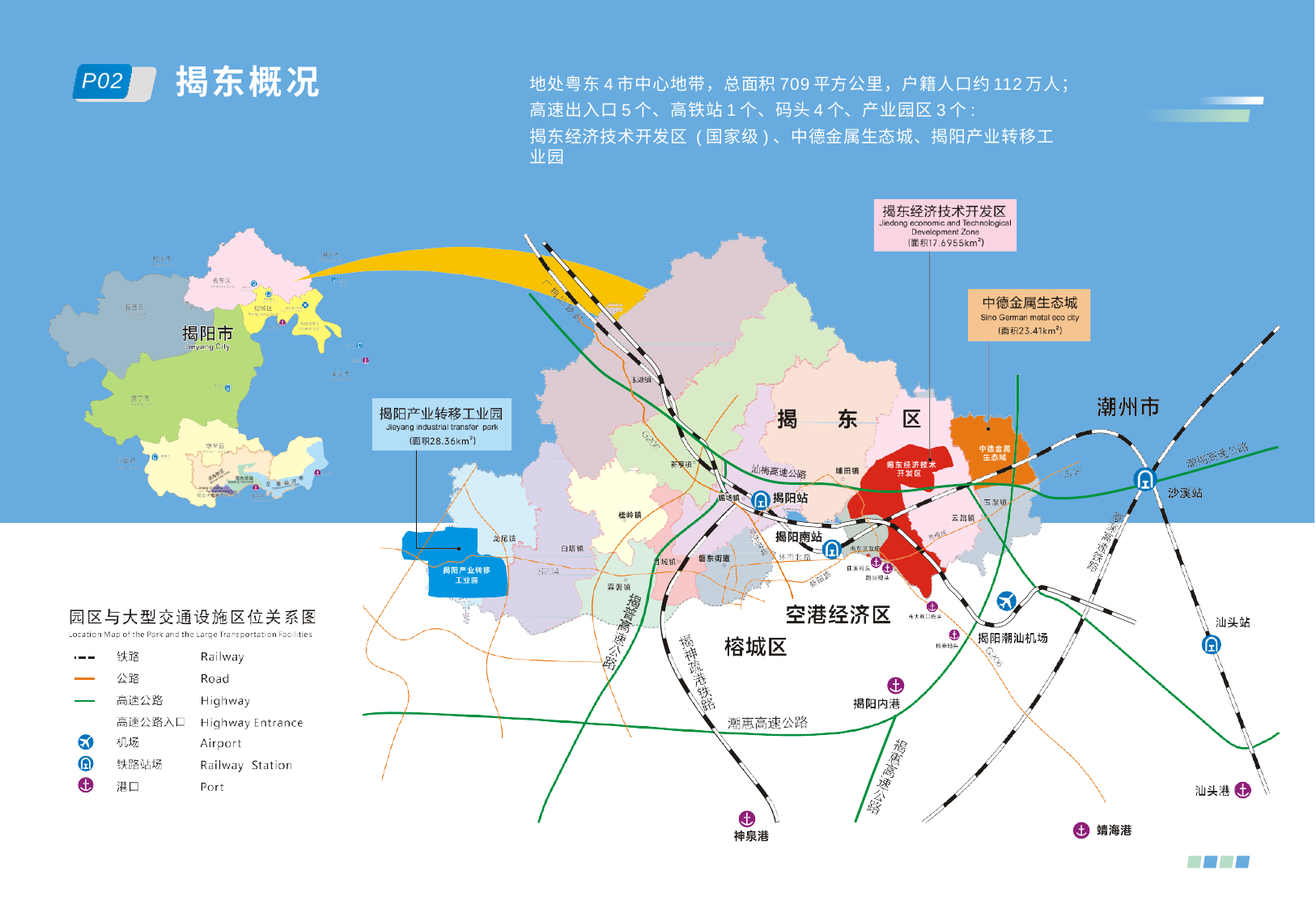

# 揭东概况

P02
地处粤东4市中心地带，总面积709平方公里，户籍人口约112万人；高速出入口5个、高铁站1个、码头4个、产业园区3个:
揭东经济技术开发区 (国家级)、中德金属生态城、揭阳产业转移工业园